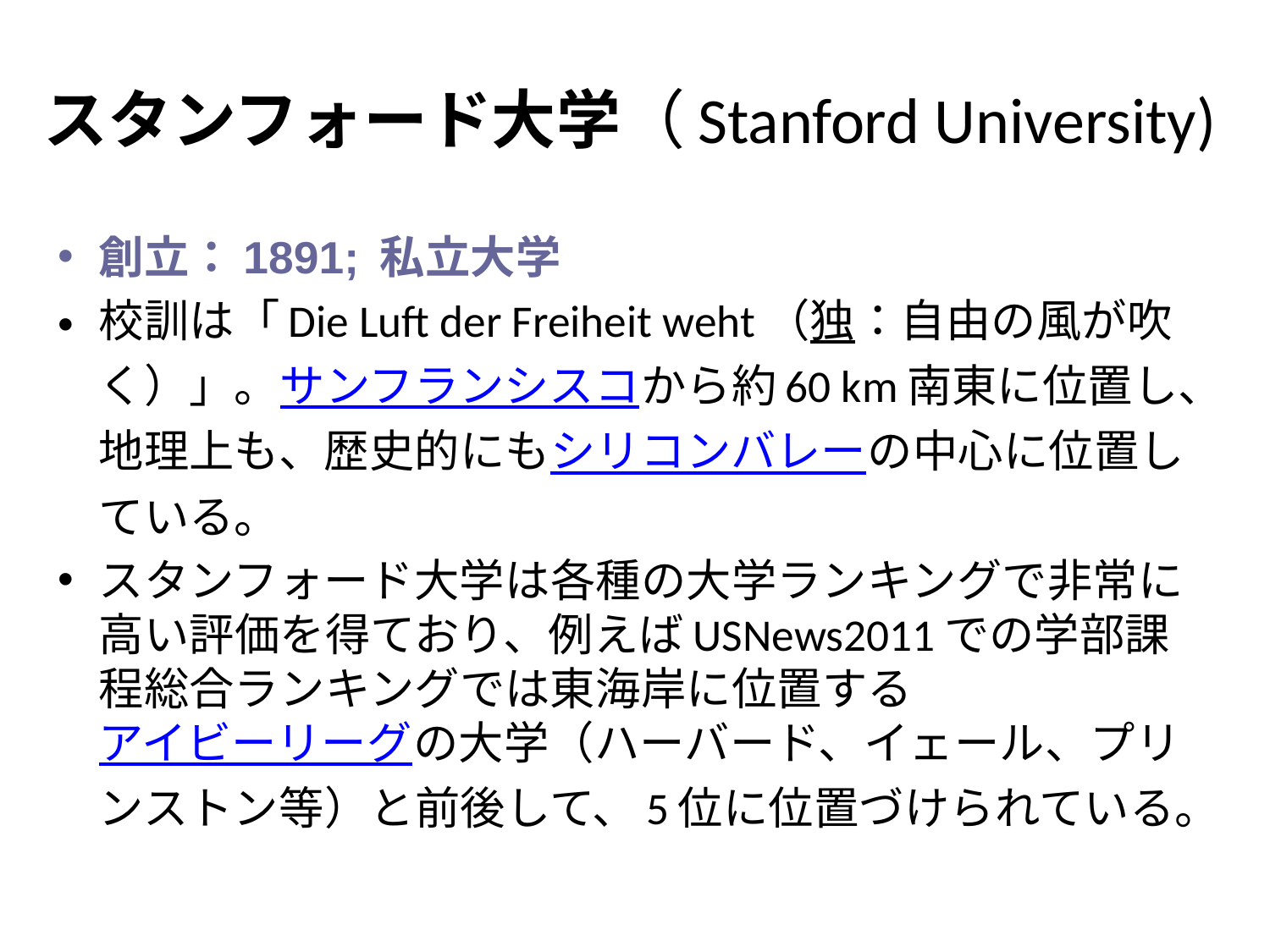

# スタンフォード大学（Stanford University)
創立：1891; 私立大学
校訓は「Die Luft der Freiheit weht（独：自由の風が吹く）」。サンフランシスコから約60 km南東に位置し、地理上も、歴史的にもシリコンバレーの中心に位置している。
スタンフォード大学は各種の大学ランキングで非常に高い評価を得ており、例えばUSNews2011での学部課程総合ランキングでは東海岸に位置するアイビーリーグの大学（ハーバード、イェール、プリンストン等）と前後して、5位に位置づけられている。